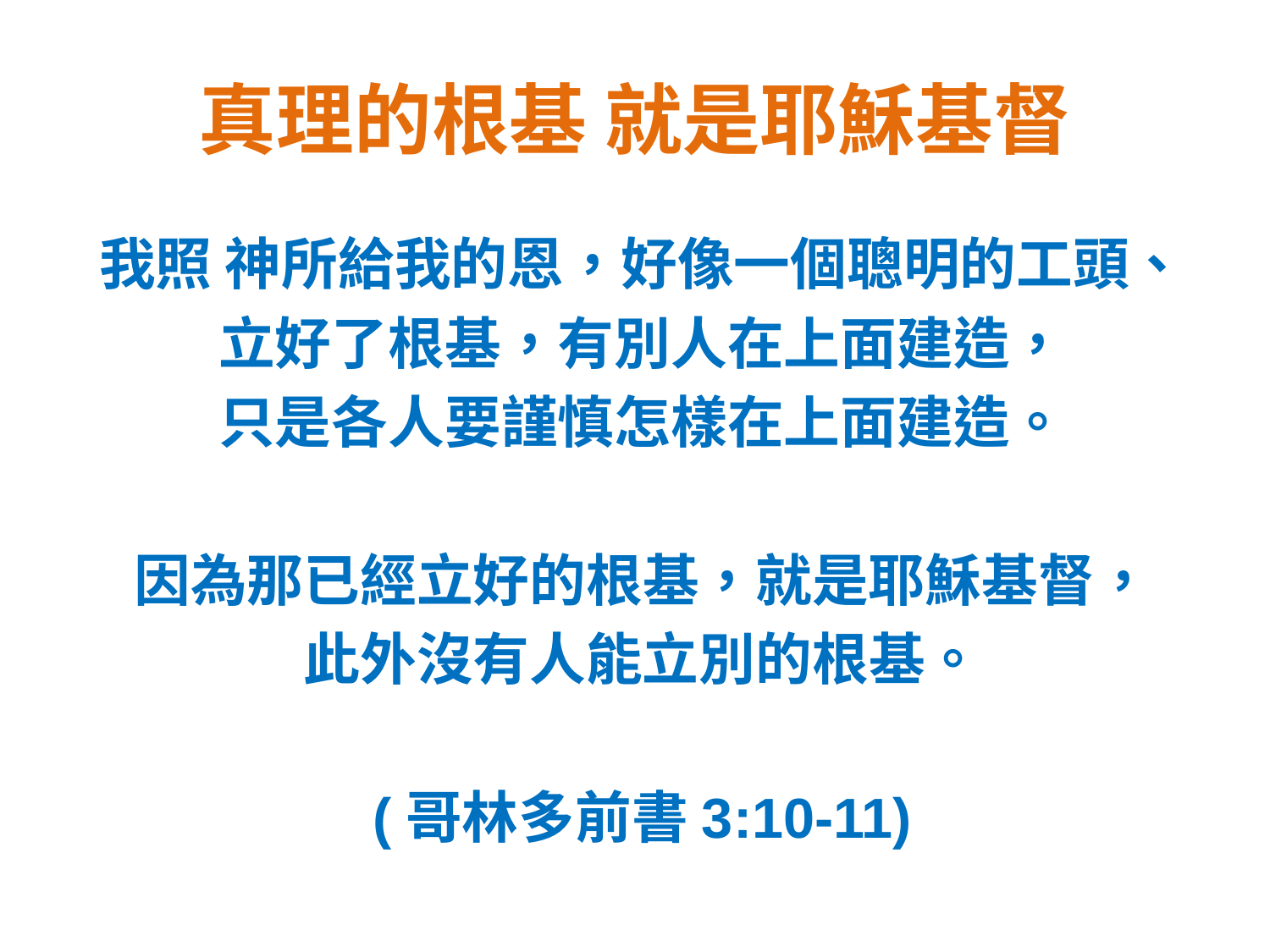

# 真理的根基 就是耶穌基督
我照 神所給我的恩，好像一個聰明的工頭、
立好了根基，有別人在上面建造，
只是各人要謹慎怎樣在上面建造。

因為那已經立好的根基，就是耶穌基督，
此外沒有人能立別的根基。

(哥林多前書3:10-11)